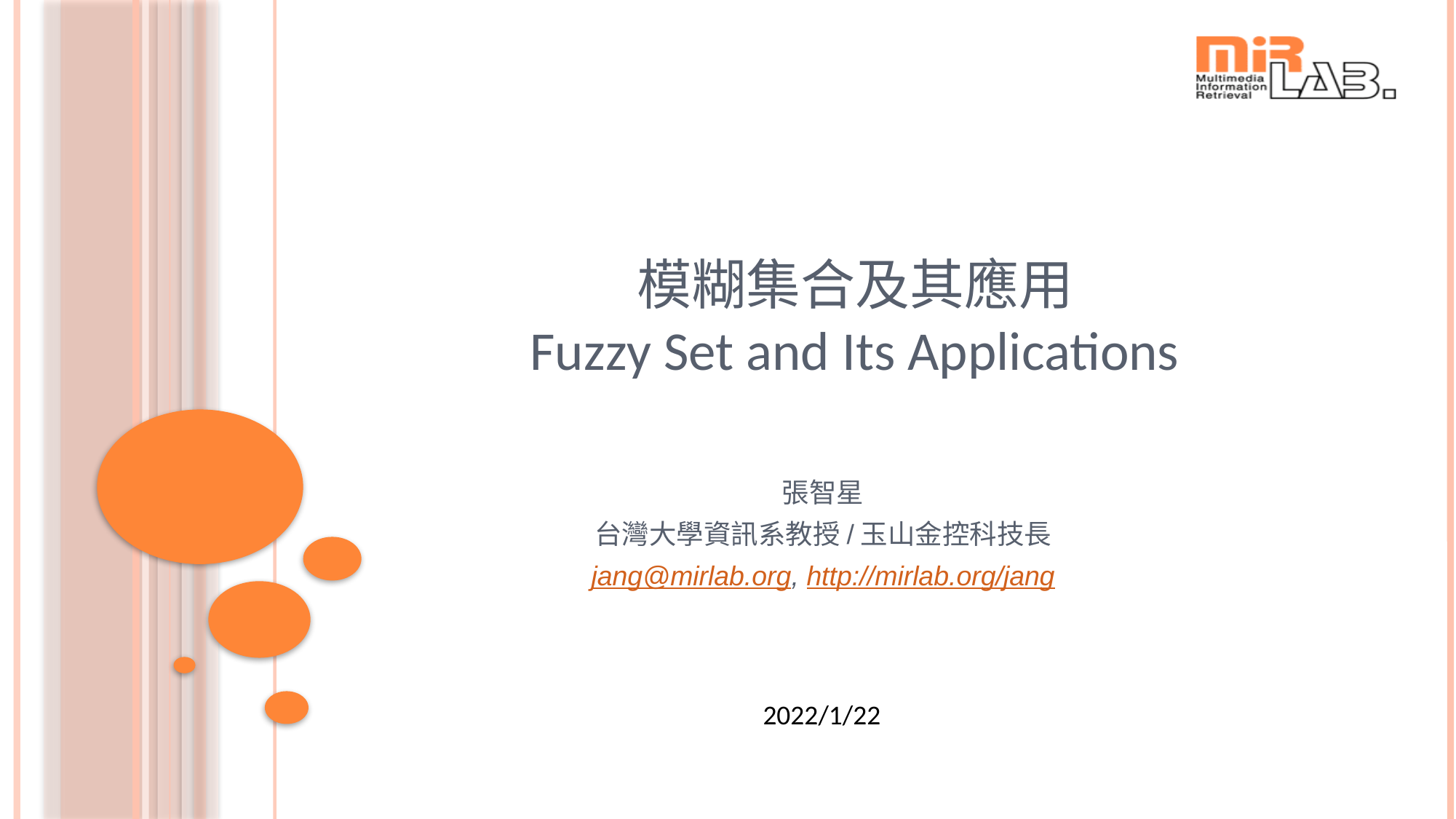

# 模糊集合及其應用 Fuzzy Set and Its Applications
張智星
台灣大學資訊系教授/玉山金控科技長
jang@mirlab.org, http://mirlab.org/jang
2022/1/22